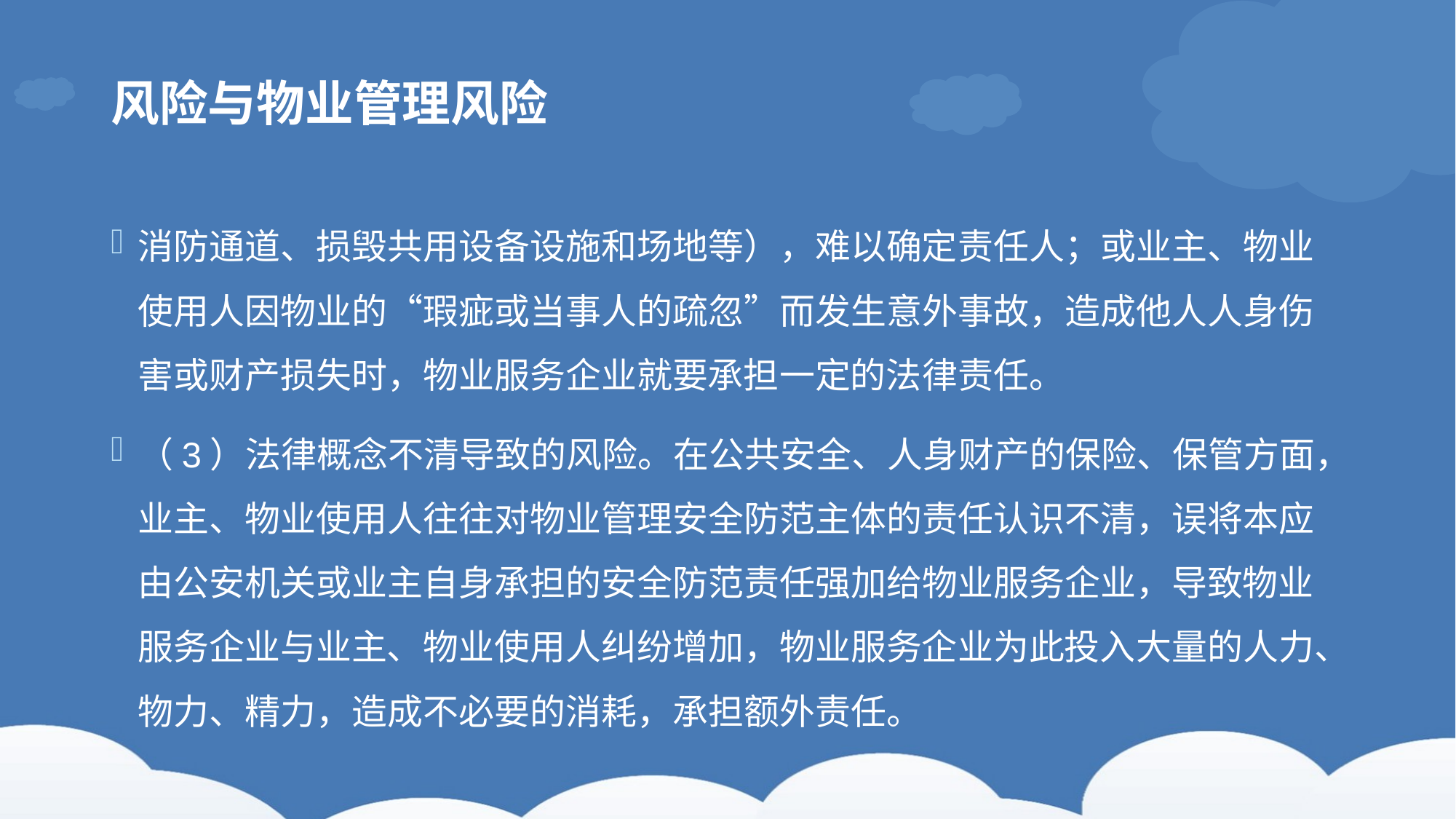

# 风险与物业管理风险
消防通道、损毁共用设备设施和场地等），难以确定责任人；或业主、物业使用人因物业的“瑕疵或当事人的疏忽”而发生意外事故，造成他人人身伤害或财产损失时，物业服务企业就要承担一定的法律责任。
（3）法律概念不清导致的风险。在公共安全、人身财产的保险、保管方面，业主、物业使用人往往对物业管理安全防范主体的责任认识不清，误将本应由公安机关或业主自身承担的安全防范责任强加给物业服务企业，导致物业服务企业与业主、物业使用人纠纷增加，物业服务企业为此投入大量的人力、物力、精力，造成不必要的消耗，承担额外责任。